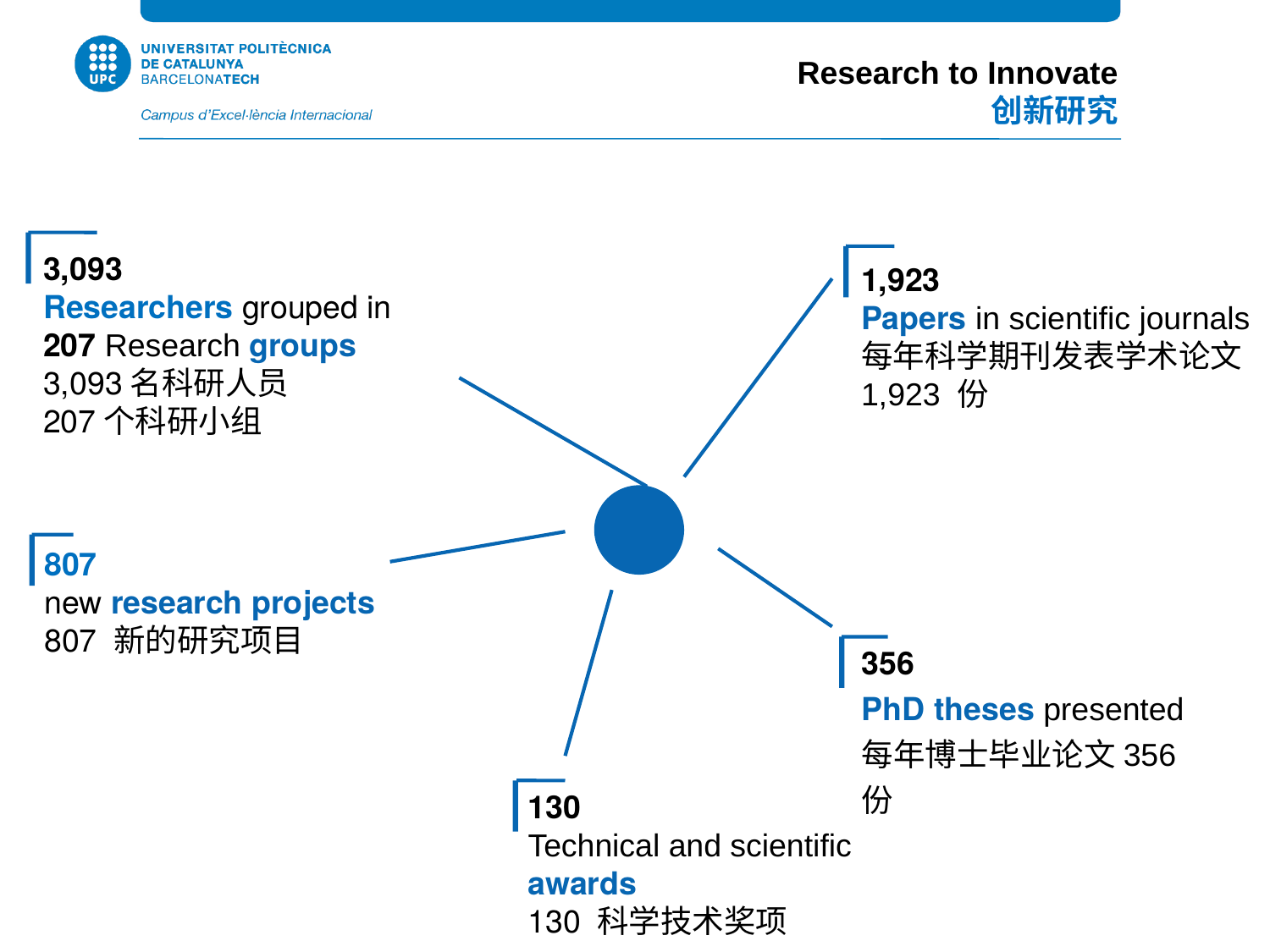

Research to Innovate
创新研究

3,093
Researchers grouped in
207 Research groups
3,093名科研人员
207个科研小组

1,923
Papers in scientific journals
每年科学期刊发表学术论文1,923 份

356
PhD theses presented
每年博士毕业论文356份

807
new research projects
807 新的研究项目

130
Technical and scientific awards
130 科学技术奖项